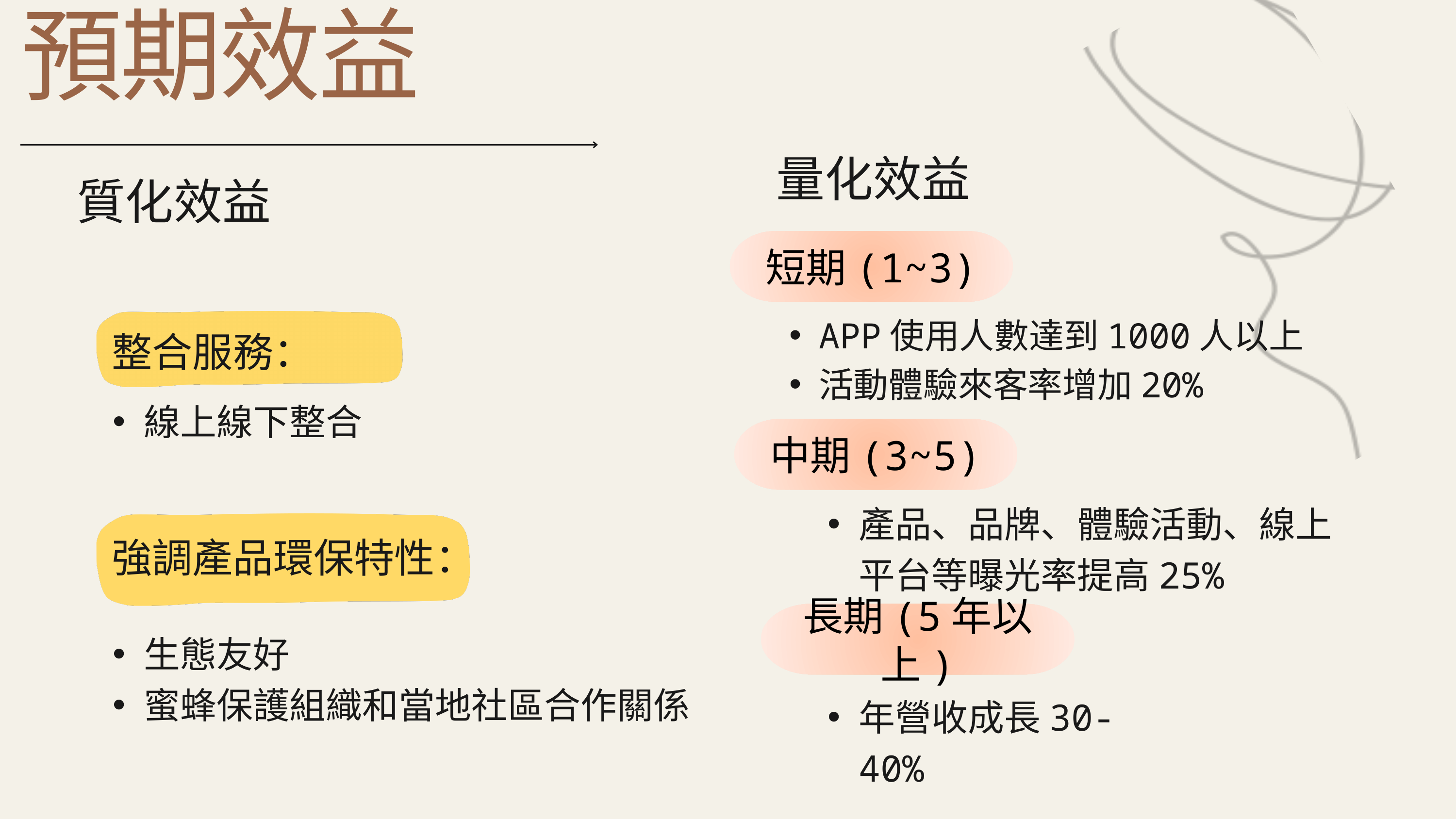

預期效益
量化效益

質化效益
短期(1~3)
APP使用人數達到1000人以上
活動體驗來客率增加20%

整合服務：
線上線下整合
中期(3~5)
產品、品牌、體驗活動、線上平台等曝光率提高25%

強調產品環保特性：
長期(5年以上)
生態友好
蜜蜂保護組織和當地社區合作關係
年營收成長30-40%